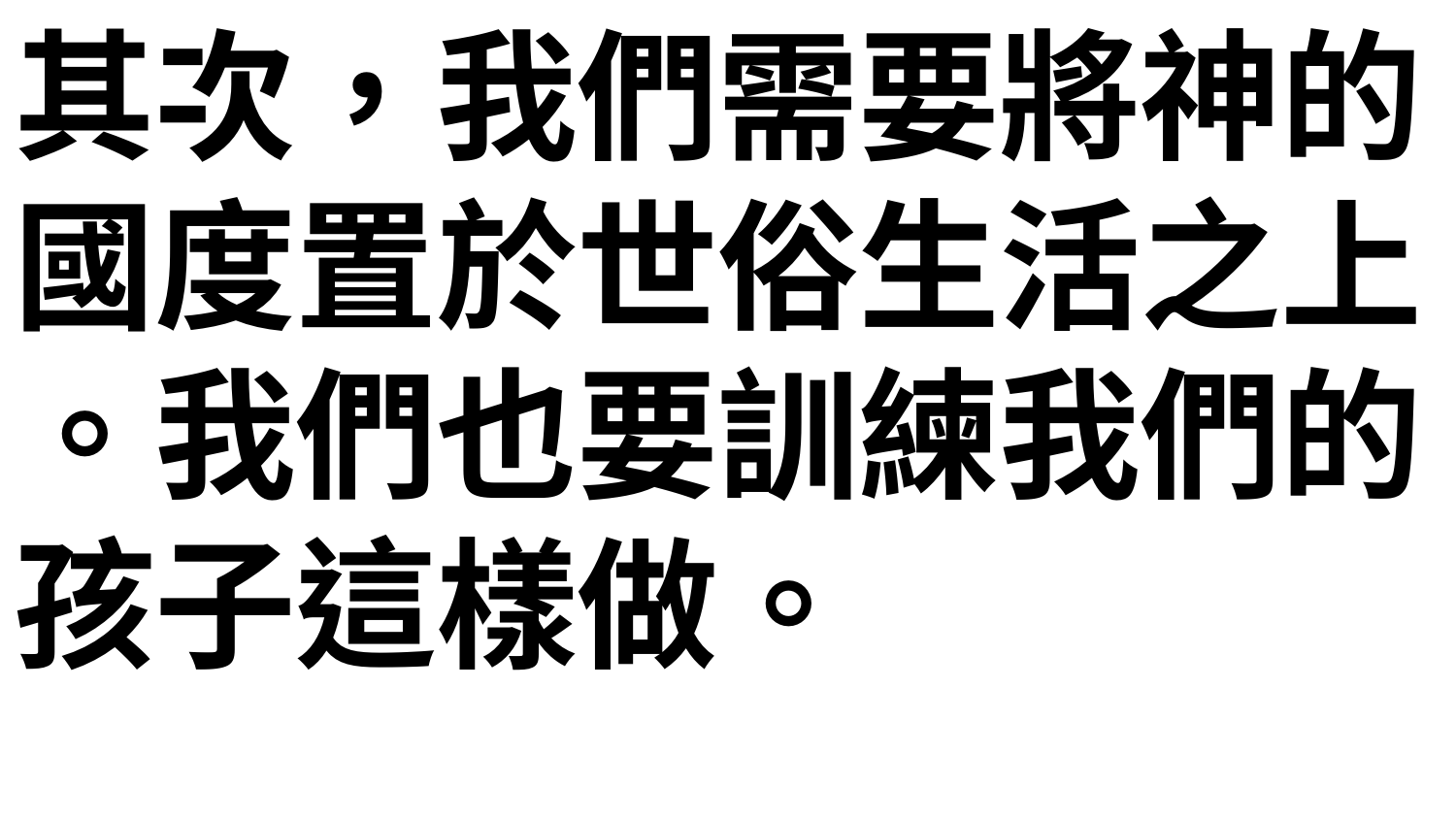

其次，我們需要將神的國度置於世俗生活之上
。我們也要訓練我們的孩子這樣做。